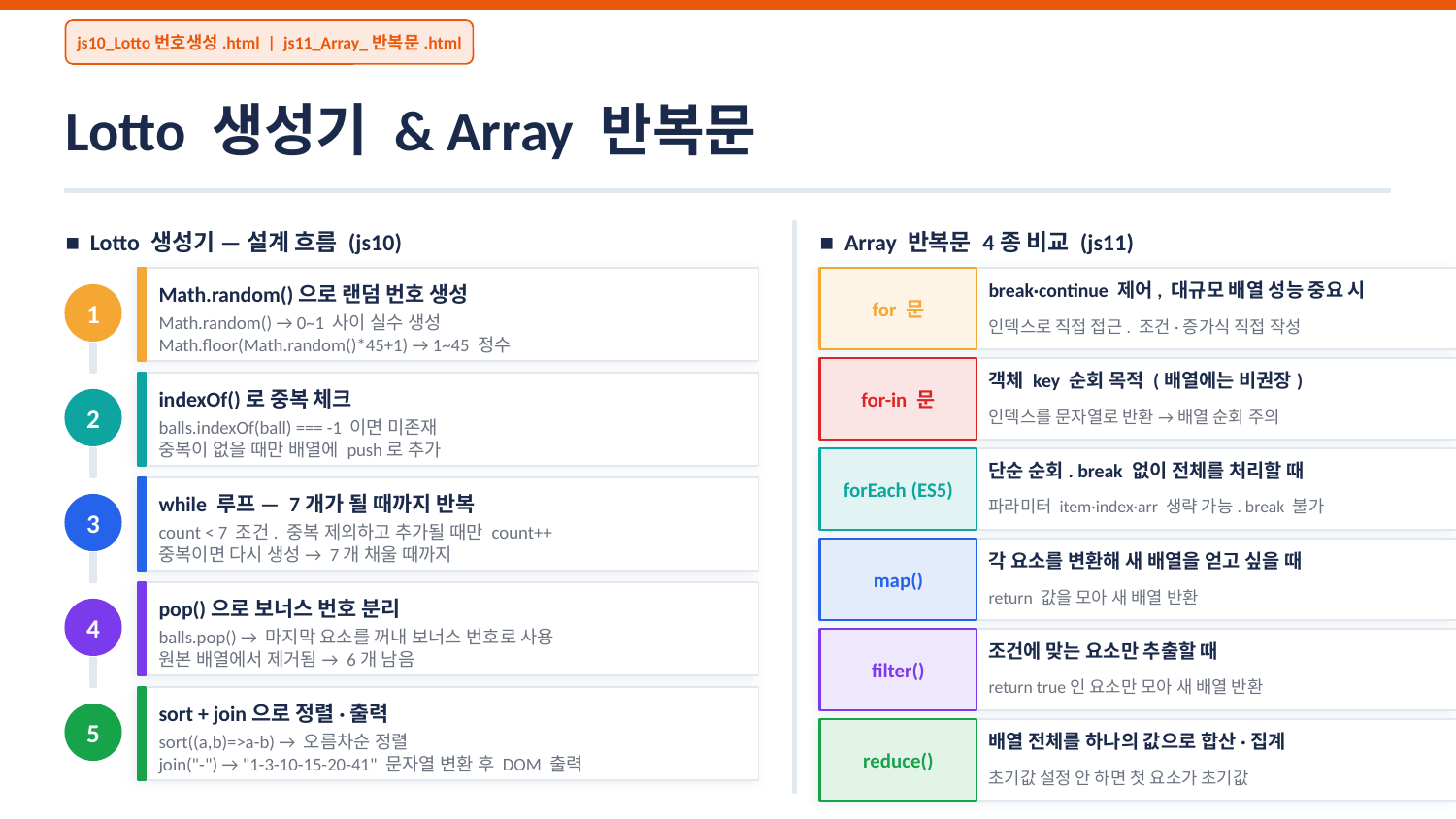

js10_Lotto번호생성.html  |  js11_Array_반복문.html
Lotto 생성기 & Array 반복문

■  Lotto 생성기 — 설계 흐름 (js10)

■  Array 반복문 4종 비교 (js11)

for 문
break·continue 제어, 대규모 배열 성능 중요 시
Math.random()으로 랜덤 번호 생성

1
인덱스로 직접 접근. 조건·증가식 직접 작성
Math.random() → 0~1 사이 실수 생성
Math.floor(Math.random()*45+1) → 1~45 정수

for-in 문
객체 key 순회 목적 (배열에는 비권장)

indexOf()로 중복 체크

2
인덱스를 문자열로 반환 → 배열 순회 주의
balls.indexOf(ball) === -1 이면 미존재
중복이 없을 때만 배열에 push로 추가

forEach (ES5)
단순 순회. break 없이 전체를 처리할 때

while 루프 — 7개가 될 때까지 반복
파라미터 item·index·arr 생략 가능. break 불가

3
count < 7 조건. 중복 제외하고 추가될 때만 count++
중복이면 다시 생성 → 7개 채울 때까지

map()
각 요소를 변환해 새 배열을 얻고 싶을 때

return 값을 모아 새 배열 반환

pop()으로 보너스 번호 분리

4
balls.pop() → 마지막 요소를 꺼내 보너스 번호로 사용
원본 배열에서 제거됨 → 6개 남음

filter()
조건에 맞는 요소만 추출할 때

return true인 요소만 모아 새 배열 반환

sort + join으로 정렬·출력

5

reduce()
배열 전체를 하나의 값으로 합산·집계
sort((a,b)=>a-b) → 오름차순 정렬
join("-") → "1-3-10-15-20-41" 문자열 변환 후 DOM 출력
초기값 설정 안 하면 첫 요소가 초기값